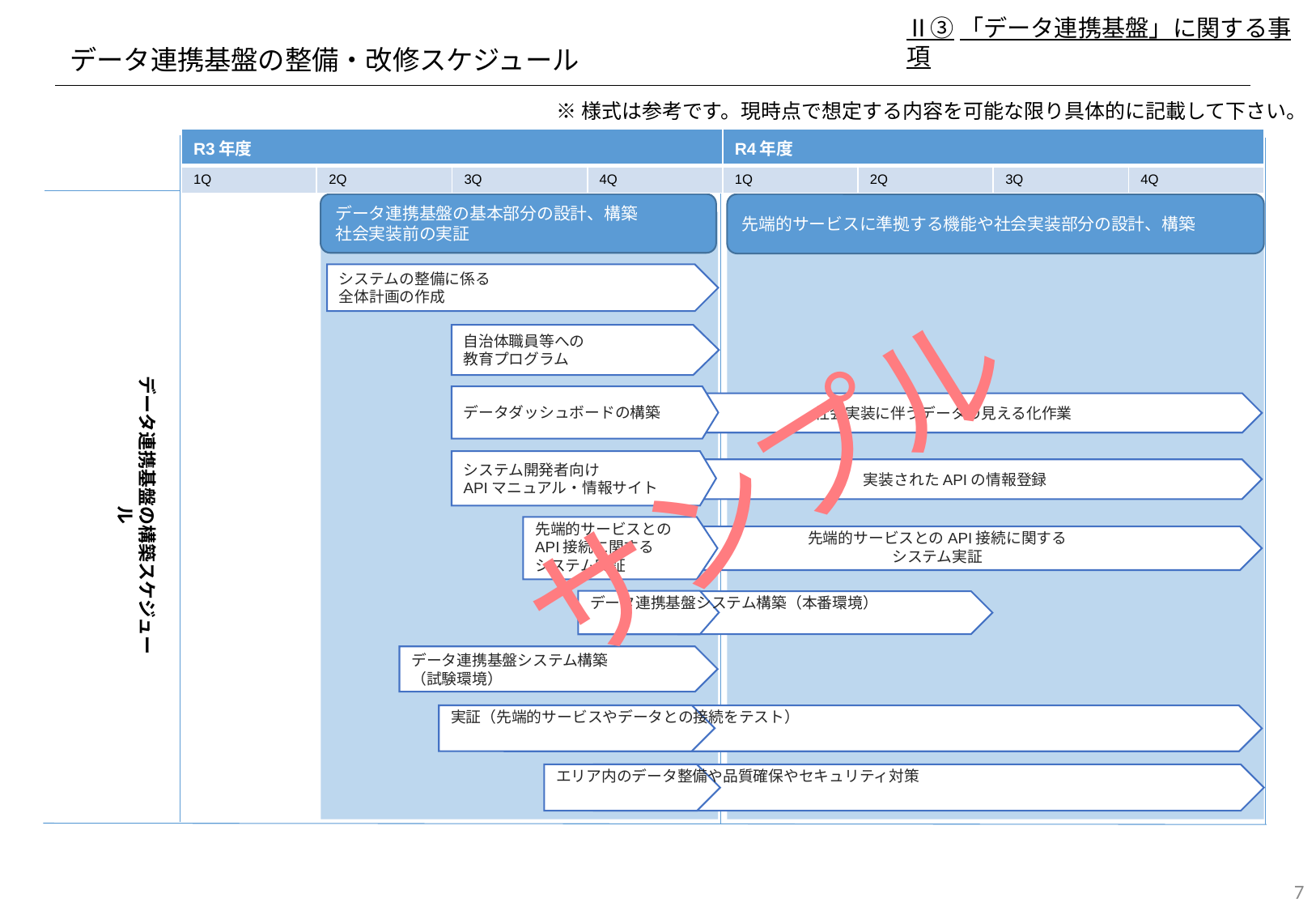

Ⅱ③「データ連携基盤」に関する事項
データ連携基盤の整備・改修スケジュール
※様式は参考です。現時点で想定する内容を可能な限り具体的に記載して下さい。
| R3年度 |  |  |  | R4年度 |  |  |  |
| --- | --- | --- | --- | --- | --- | --- | --- |
| 1Q | 2Q | 3Q | 4Q | 1Q | 2Q | 3Q | 4Q |
データ連携基盤の基本部分の設計、構築
社会実装前の実証
先端的サービスに準拠する機能や社会実装部分の設計、構築

システムの整備に係る
全体計画の作成
自治体職員等への
教育プログラム
データ連携基盤の構築スケジュール
データダッシュボードの構築
　　　　　　　　　社会実装に伴うデータの見える化作業
サンプル
システム開発者向け
APIマニュアル・情報サイト
実装されたAPIの情報登録
先端的サービスとの
API接続に関する
システム実証
先端的サービスとのAPI接続に関する
システム実証
データ連携基盤システム構築（本番環境）

データ連携基盤システム構築
（試験環境）
実証（先端的サービスやデータとの接続をテスト）

エリア内のデータ整備や品質確保やセキュリティ対策

7